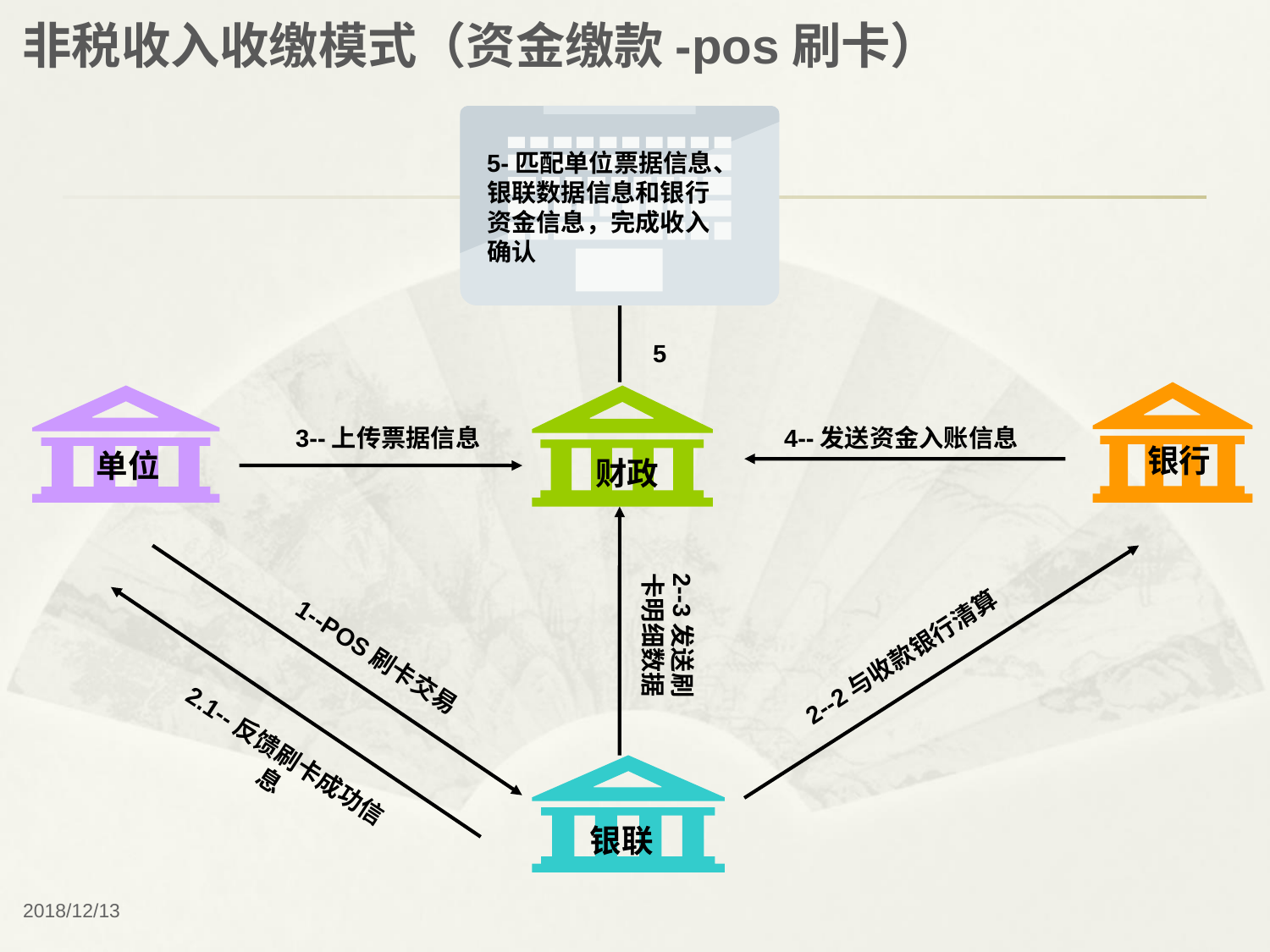

非税收入收缴模式（资金缴款-pos刷卡）

5-匹配单位票据信息、银联数据信息和银行资金信息，完成收入确认

5

 银行

 单位

财政
3--上传票据信息

4--发送资金入账信息

2--3发送刷
卡明细数据

1--POS刷卡交易

2--2与收款银行清算

2.1--反馈刷卡成功信息

银联
2018/12/13